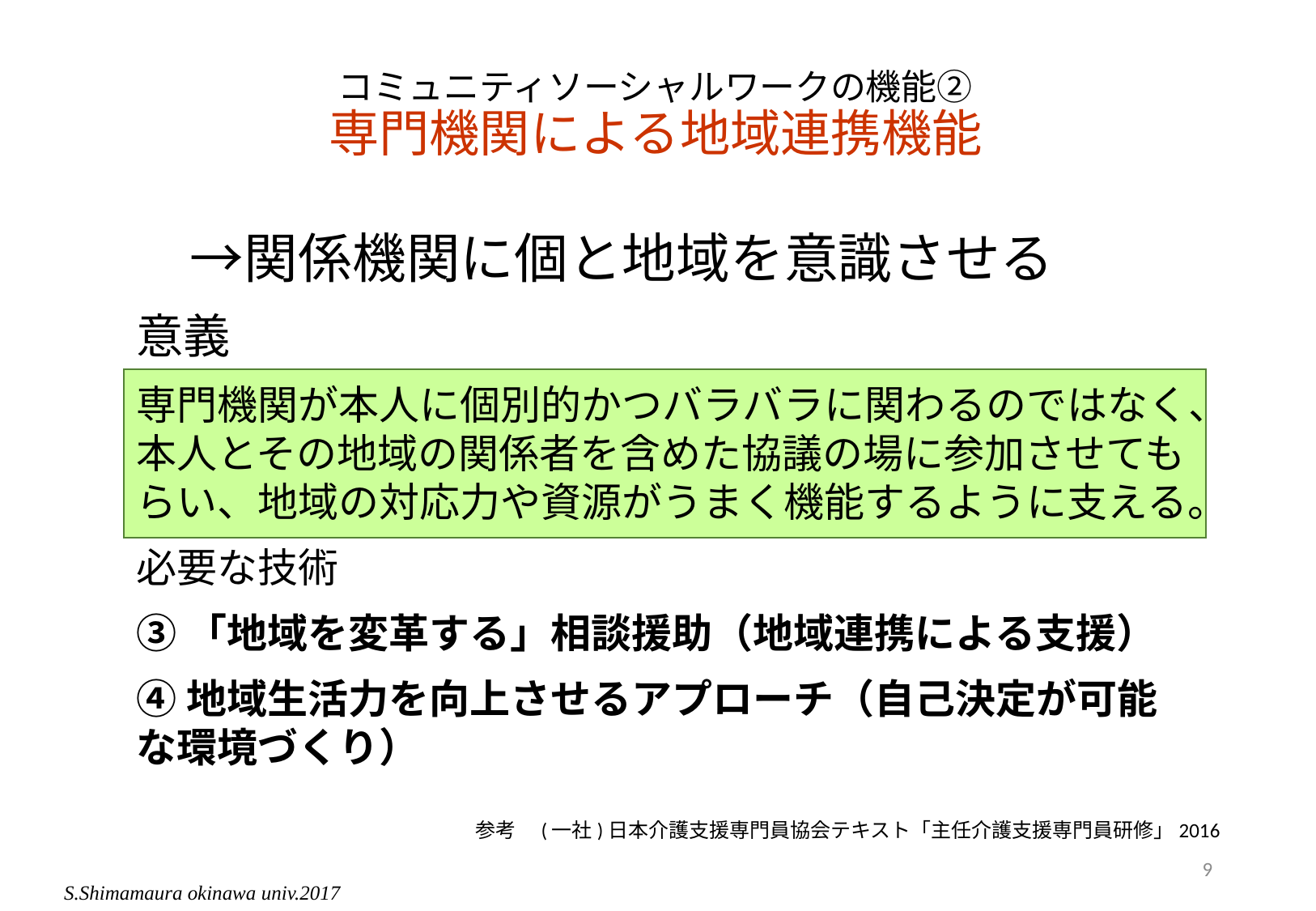

# コミュニティソーシャルワークの機能② 専門機関による地域連携機能
　→関係機関に個と地域を意識させる
意義
専門機関が本人に個別的かつバラバラに関わるのではなく、本人とその地域の関係者を含めた協議の場に参加させてもらい、地域の対応力や資源がうまく機能するように支える。
必要な技術
③「地域を変革する」相談援助（地域連携による支援）
④地域生活力を向上させるアプローチ（自己決定が可能な環境づくり）

参考　(一社)日本介護支援専門員協会テキスト「主任介護支援専門員研修」2016
9
S.Shimamaura okinawa univ.2017